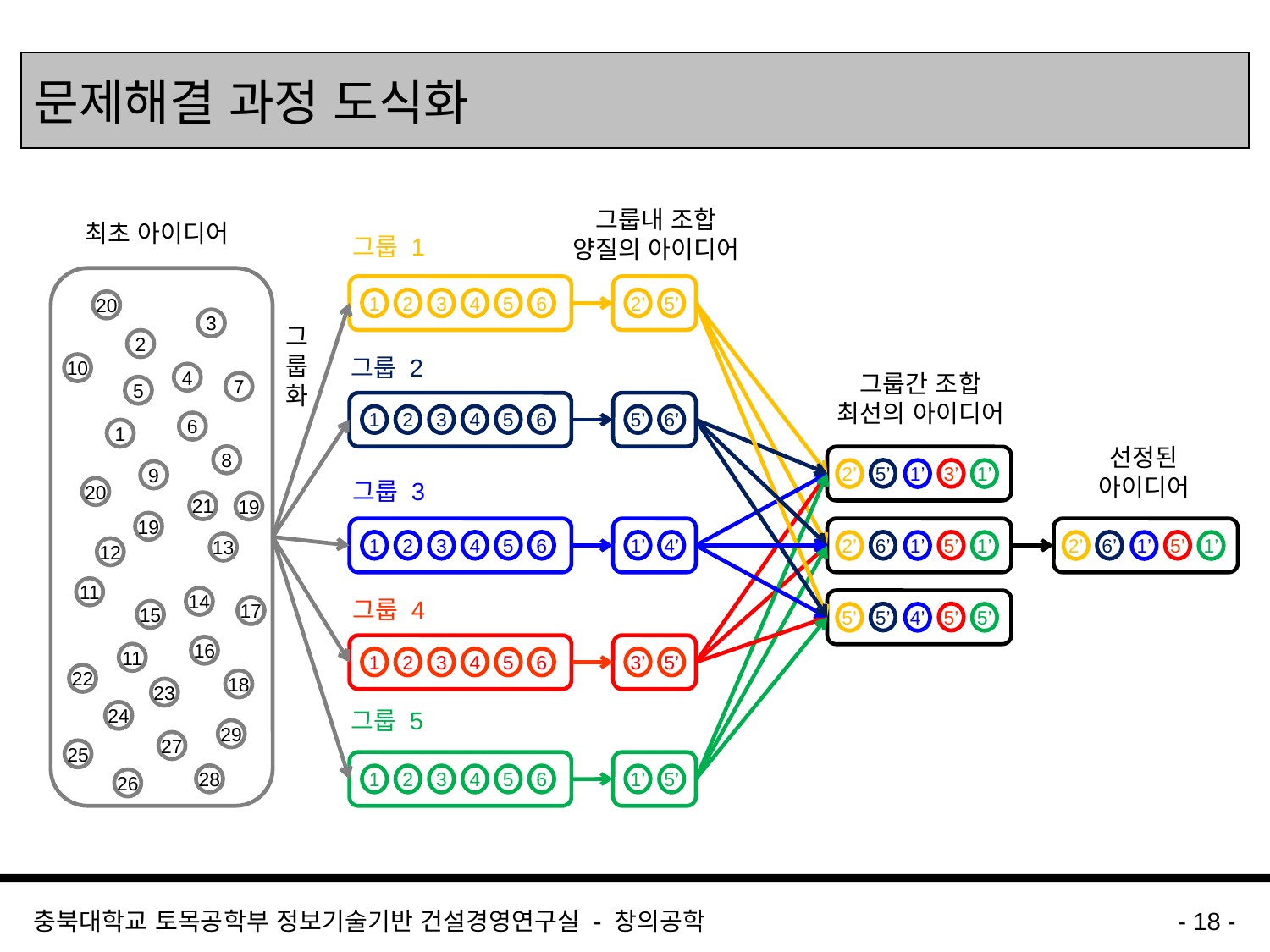

# 문제해결 과정 도식화
그룹내 조합
양질의 아이디어
그룹 1

1
2
3
4
5
6
2’
5’
그
룹
화
그룹 2
그룹간 조합
최선의 아이디어

1
2
3
4
5
6
5’
6’
선정된
아이디어

5’
3’
2’
1’
1’
그룹 3

1
2
3
4
5
6
1’
4’
6’
5’
6’
5’
2’
1’
1’
2’
1’
1’
그룹 4

5’
5’
5’
4’
5’

1
2
3
4
5
6
3’
5’
그룹 5

1
2
3
4
5
6
1’
5’
최초 아이디어
20
3
2
10
4
7
5
6
1
8
9
20
21
19
19
13
12
11
14
17
15
16
11
22
18
23
24
29
27
25
28
26
충북대학교 토목공학부 정보기술기반 건설경영연구실 - 창의공학
- 18 -